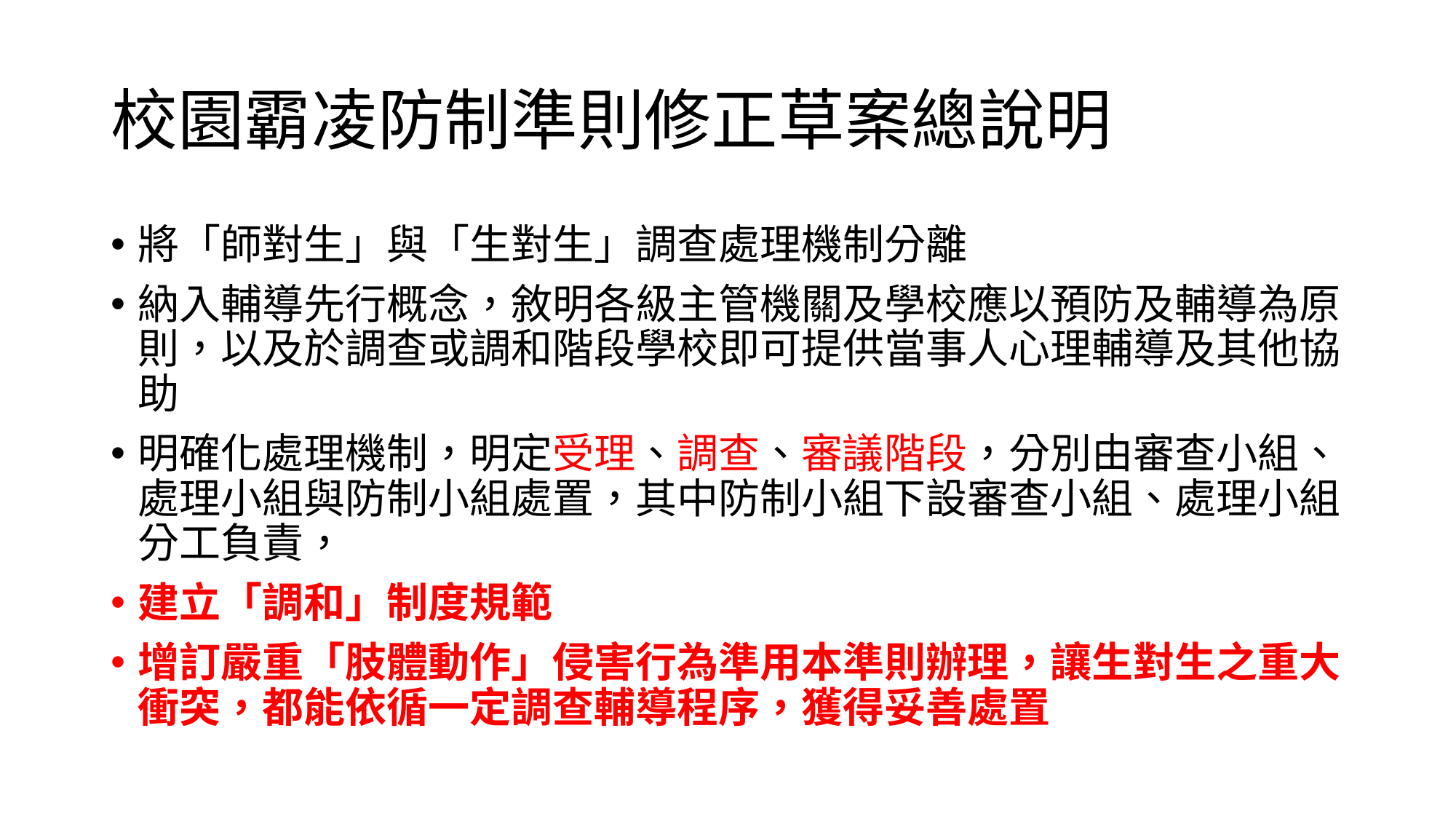

# 校園霸凌防制準則修正草案總說明
將「師對生」與「生對生」調查處理機制分離
納入輔導先行概念，敘明各級主管機關及學校應以預防及輔導為原則，以及於調查或調和階段學校即可提供當事人心理輔導及其他協助
明確化處理機制，明定受理、調查、審議階段，分別由審查小組、處理小組與防制小組處置，其中防制小組下設審查小組、處理小組分工負責，
建立「調和」制度規範
增訂嚴重「肢體動作」侵害行為準用本準則辦理，讓生對生之重大衝突，都能依循一定調查輔導程序，獲得妥善處置